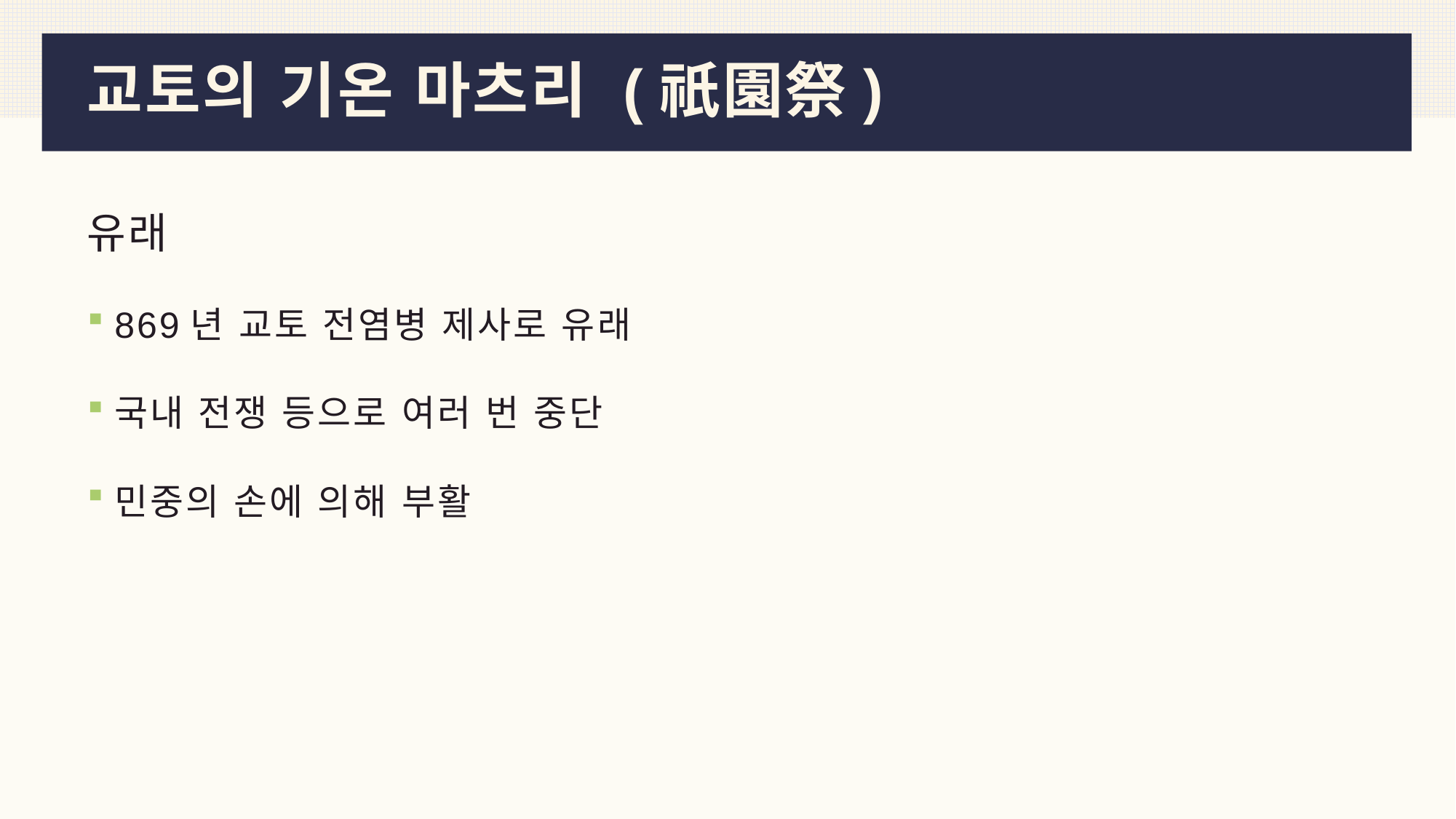

# 교토의 기온 마츠리 (祇園祭)
유래
869년 교토 전염병 제사로 유래
국내 전쟁 등으로 여러 번 중단
민중의 손에 의해 부활